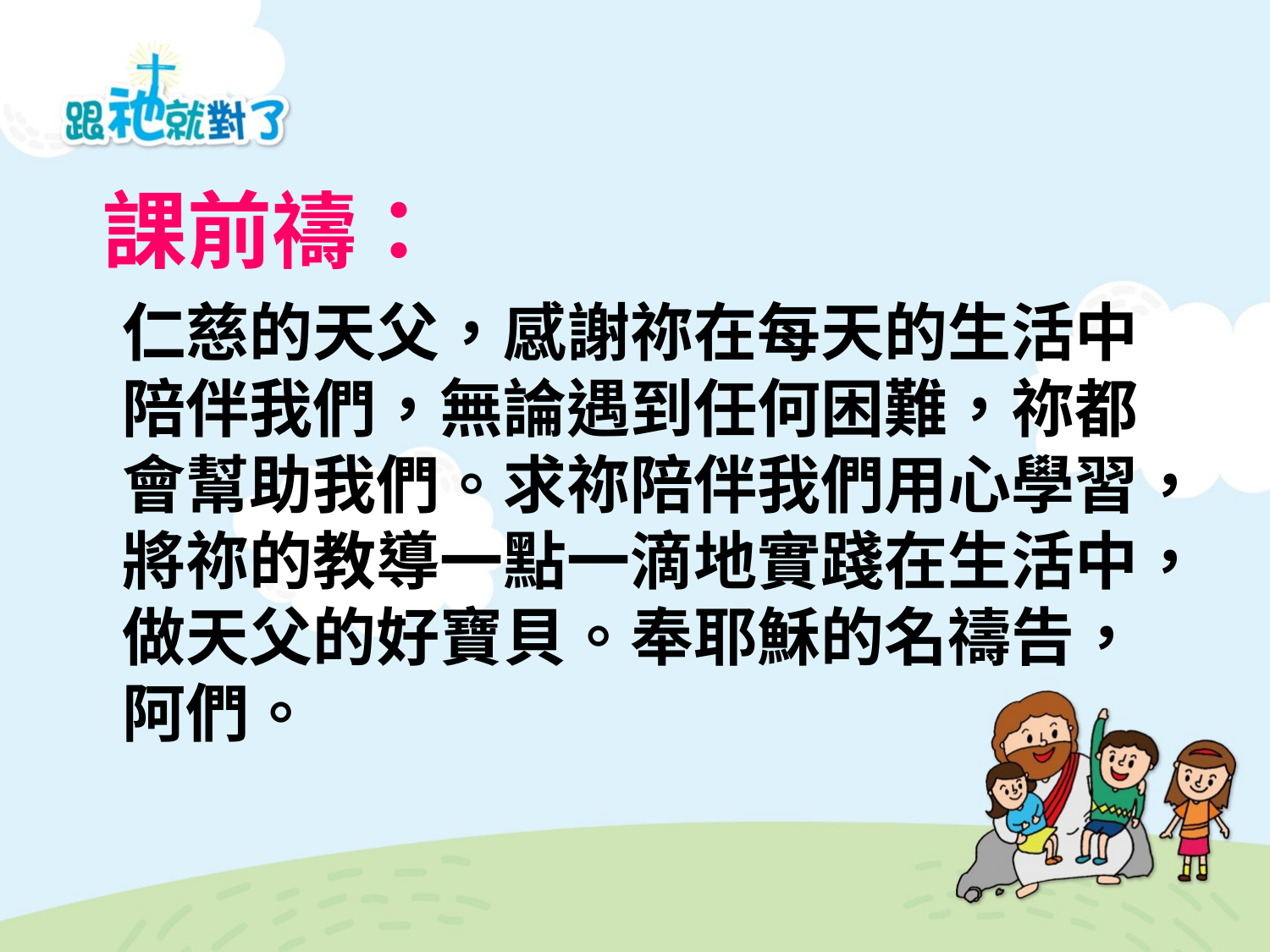

課前禱：
仁慈的天父，感謝祢在每天的生活中陪伴我們，無論遇到任何困難，祢都會幫助我們。求祢陪伴我們用心學習，將祢的教導一點一滴地實踐在生活中，做天父的好寶貝。奉耶穌的名禱告，阿們。